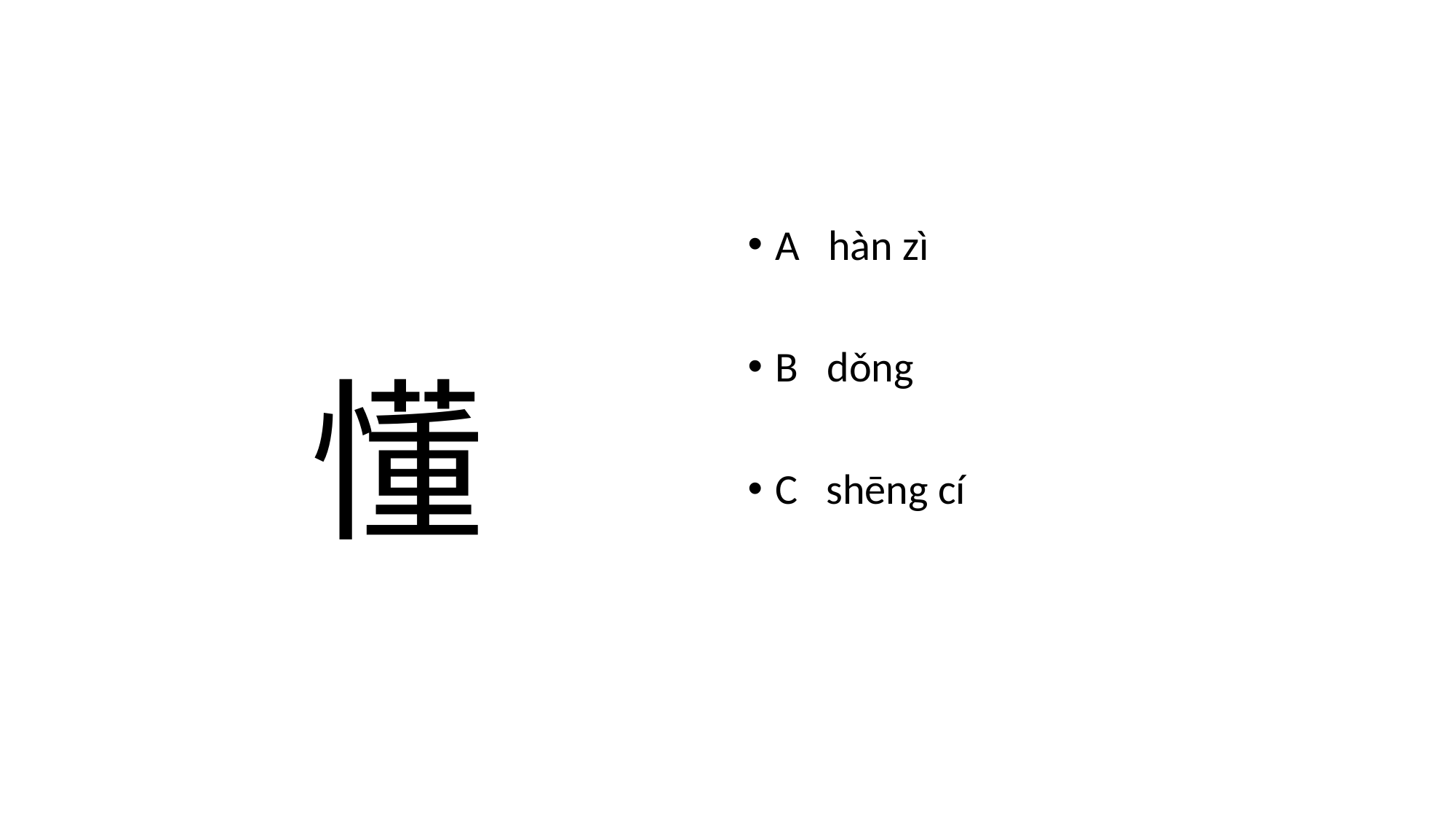

#

A   hàn zì

B   dǒng

C   shēng cí
懂